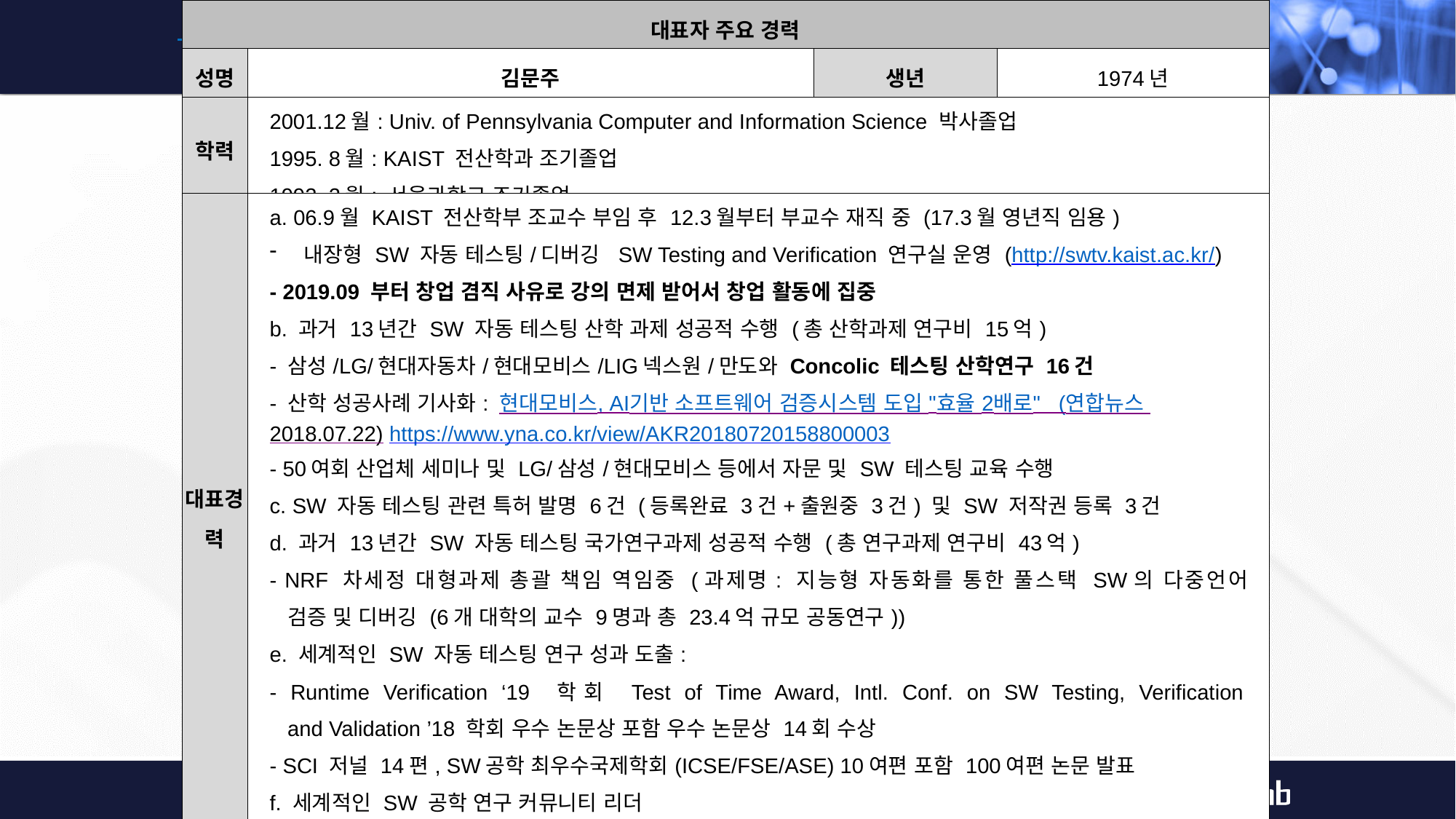

| 대표자 주요 경력 |  |  |  |
| --- | --- | --- | --- |
| 성명 | 김문주 | 생년 | 1974년 |
| 학력 | 2001.12월: Univ. of Pennsylvania Computer and Information Science 박사졸업 1995. 8월: KAIST 전산학과 조기졸업 1992. 2월: 서울과학고 조기졸업 |  |  |
| 대표경력 | a. 06.9월 KAIST 전산학부 조교수 부임 후 12.3월부터 부교수 재직 중 (17.3월 영년직 임용) 내장형 SW 자동 테스팅/디버깅 SW Testing and Verification 연구실 운영 (http://swtv.kaist.ac.kr/) - 2019.09 부터 창업 겸직 사유로 강의 면제 받어서 창업 활동에 집중 b. 과거 13년간 SW 자동 테스팅 산학 과제 성공적 수행 (총 산학과제 연구비 15억) - 삼성/LG/현대자동차/현대모비스/LIG넥스원/만도와 Concolic 테스팅 산학연구 16건 - 산학 성공사례 기사화: 현대모비스, AI기반 소프트웨어 검증시스템 도입 "효율 2배로" (연합뉴스 2018.07.22) https://www.yna.co.kr/view/AKR20180720158800003 - 50여회 산업체 세미나 및 LG/삼성/현대모비스 등에서 자문 및 SW 테스팅 교육 수행 c. SW 자동 테스팅 관련 특허 발명 6건 (등록완료 3건+출원중 3건) 및 SW 저작권 등록 3건 d. 과거 13년간 SW 자동 테스팅 국가연구과제 성공적 수행 (총 연구과제 연구비 43억) - NRF 차세정 대형과제 총괄 책임 역임중 (과제명: 지능형 자동화를 통한 풀스택 SW의 다중언어 검증 및 디버깅 (6개 대학의 교수 9명과 총 23.4억 규모 공동연구)) e. 세계적인 SW 자동 테스팅 연구 성과 도출: - Runtime Verification ‘19 학회 Test of Time Award, Intl. Conf. on SW Testing, Verification and Validation ’18 학회 우수 논문상 포함 우수 논문상 14회 수상 - SCI 저널 14편, SW공학 최우수국제학회(ICSE/FSE/ASE) 10여편 포함 100여편 논문 발표 f. 세계적인 SW 공학 연구 커뮤니티 리더 - ICSE 국제학회 SW In Practice (SEIP, 산업체 논문 트랙) 프로그램 위원장 Intl. Conf. on Automation of Software Testing 2020 키노트연사 Formal Aspects of Component SW ‘18 국제학회 키노트연사 |  |  |
IV. 팀 구성